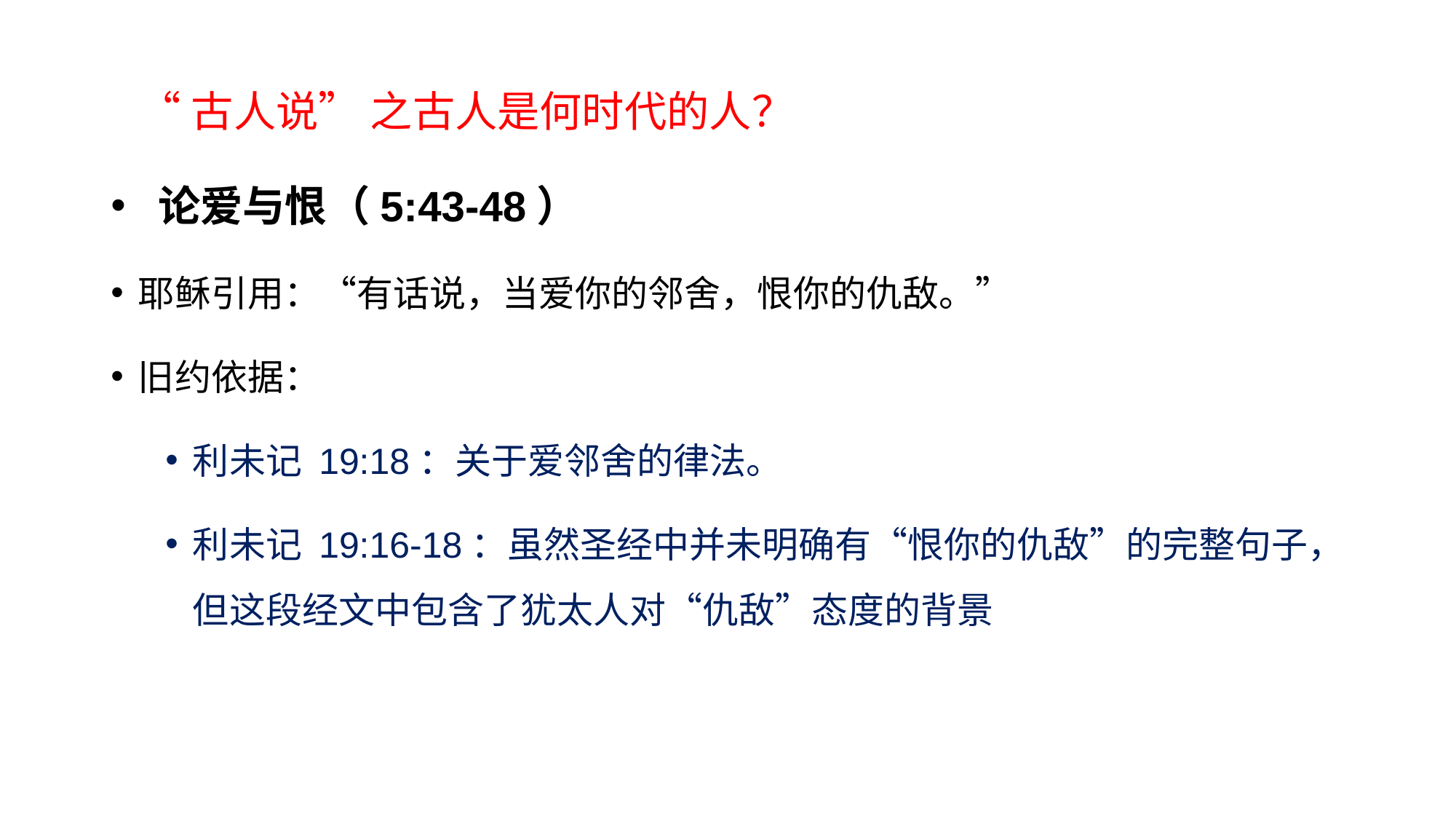

论爱与恨（5:43-48）
耶稣引用：“有话说，当爱你的邻舍，恨你的仇敌。”‍
旧约依据：
利未记 19:18：关于爱邻舍的律法。
利未记 19:16-18：虽然圣经中并未明确有“恨你的仇敌”的完整句子，但这段经文中包含了犹太人对“仇敌”态度的背景

“古人说” 之古人是何时代的人？